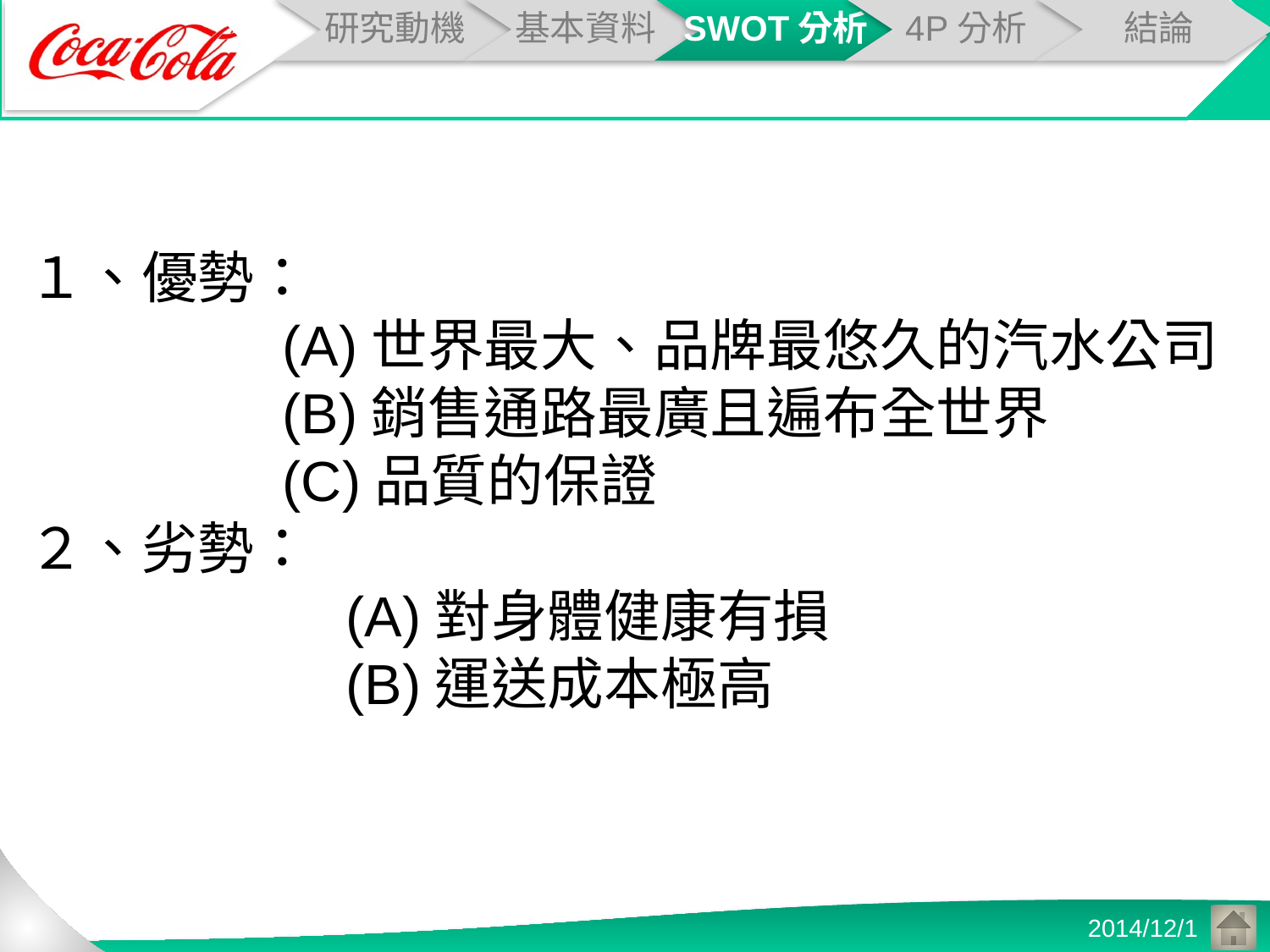

１、優勢：
(A)世界最大、品牌最悠久的汽水公司
(B)銷售通路最廣且遍布全世界
(C)品質的保證
２、劣勢：
(A)對身體健康有損
(B)運送成本極高